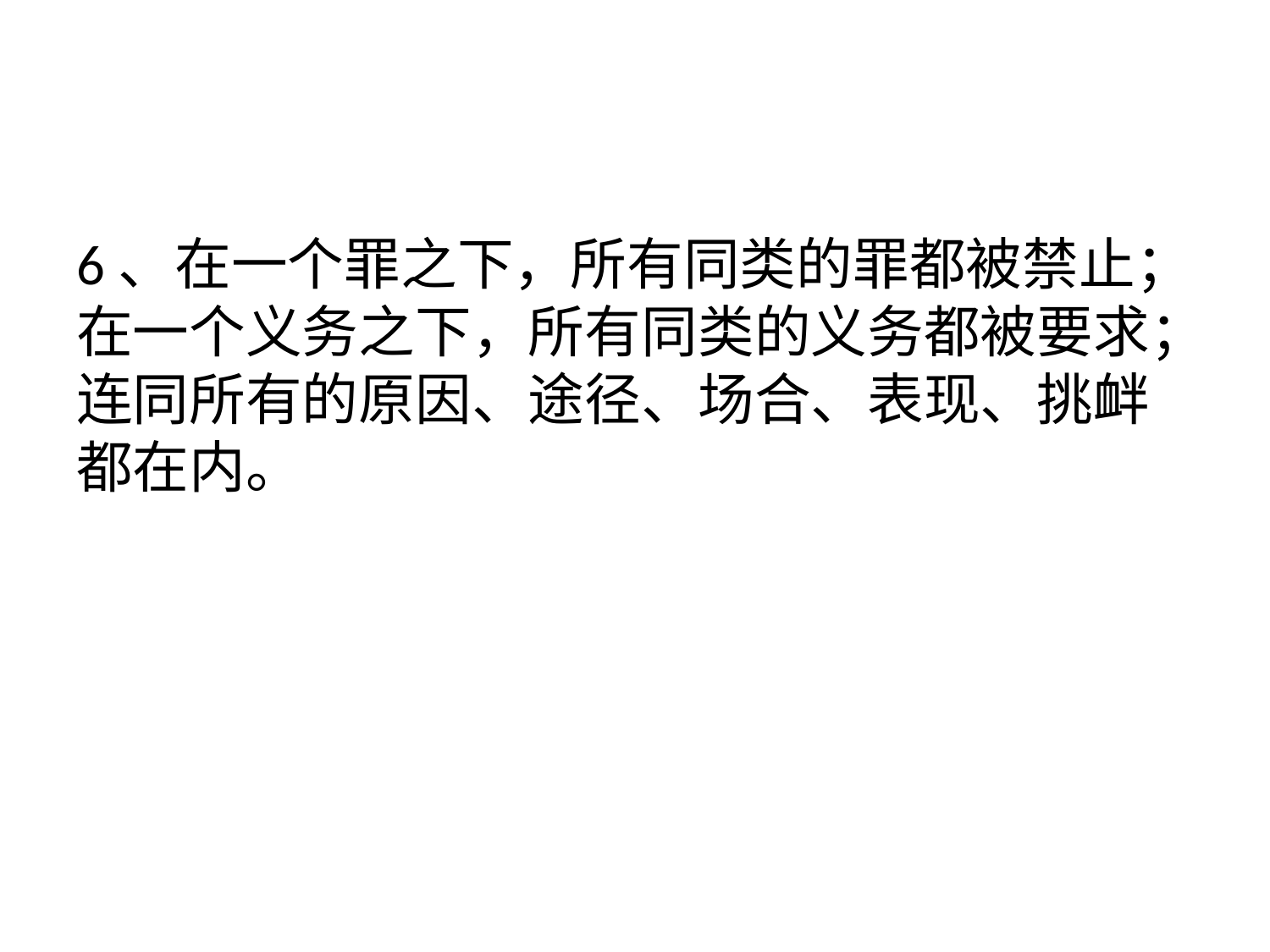

#
6、在一个罪之下，所有同类的罪都被禁止；在一个义务之下，所有同类的义务都被要求；连同所有的原因、途径、场合、表现、挑衅都在内。